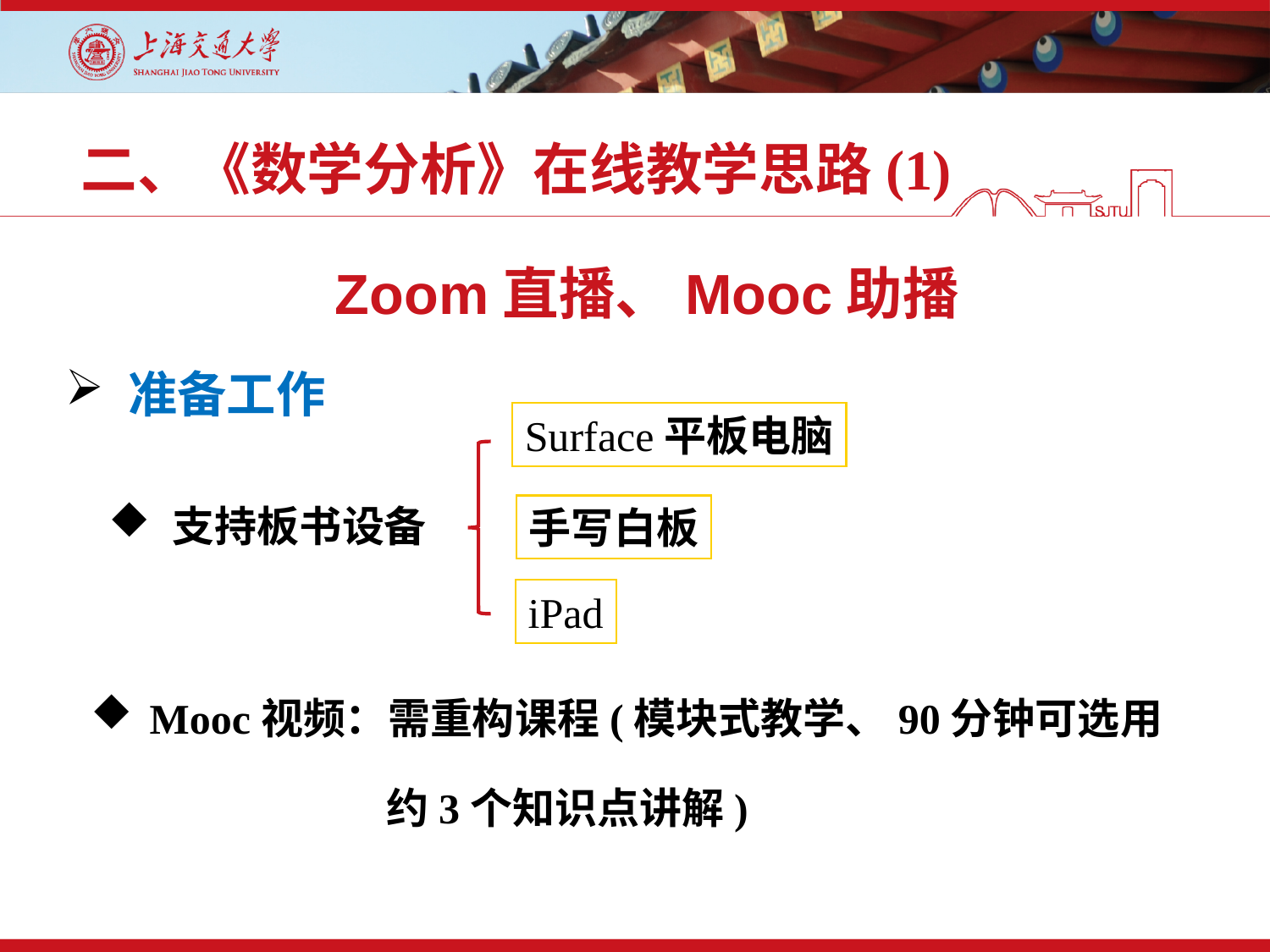

# 二、《数学分析》在线教学思路(1)
Zoom直播、Mooc助播
 准备工作
Surface平板电脑

支持板书设备
手写白板
iPad
 Mooc视频：需重构课程(模块式教学、90分钟可选用
约3个知识点讲解)